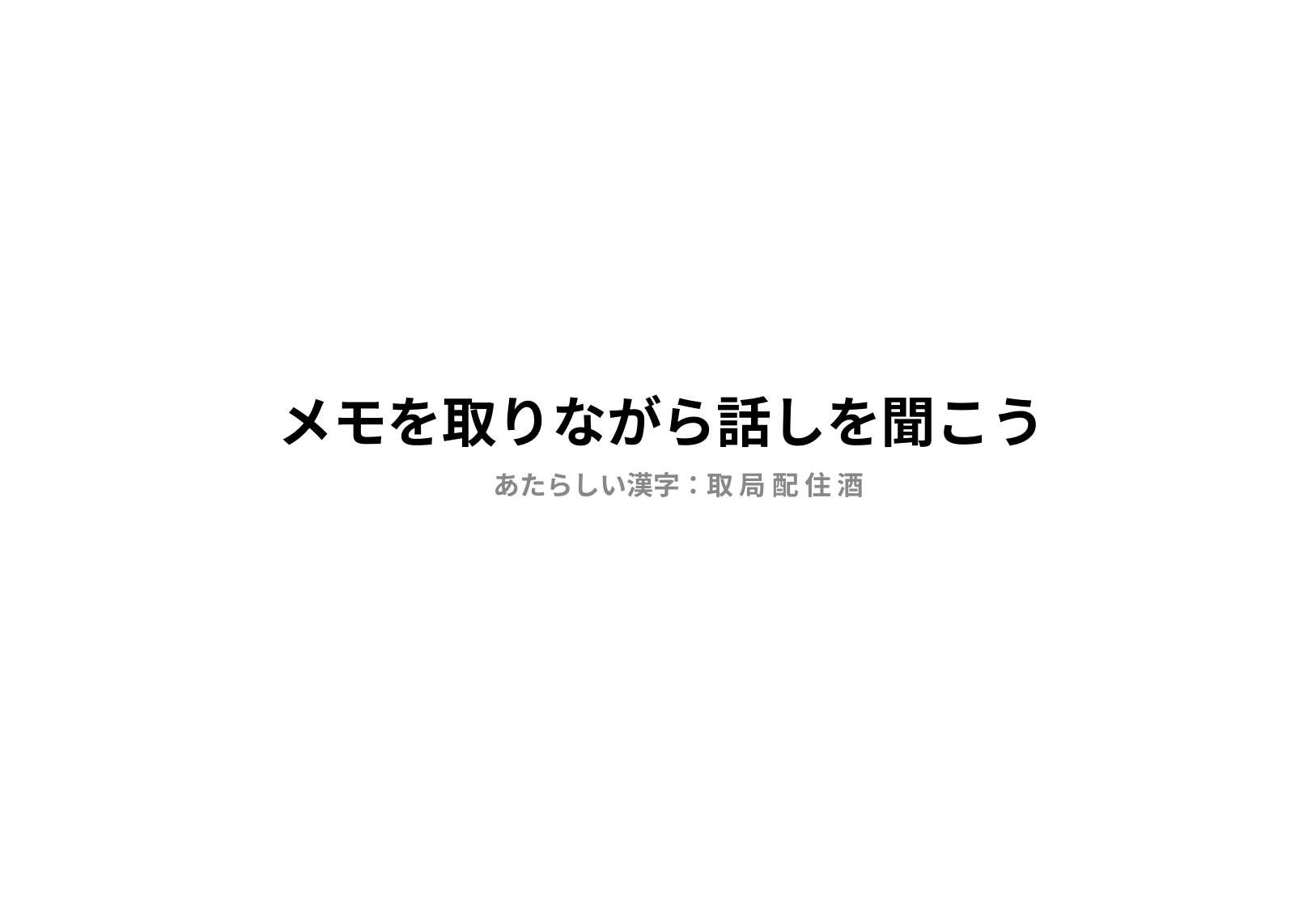

# メモを取りながら話しを聞こう
あたらしい漢字：取 局 配 住 酒